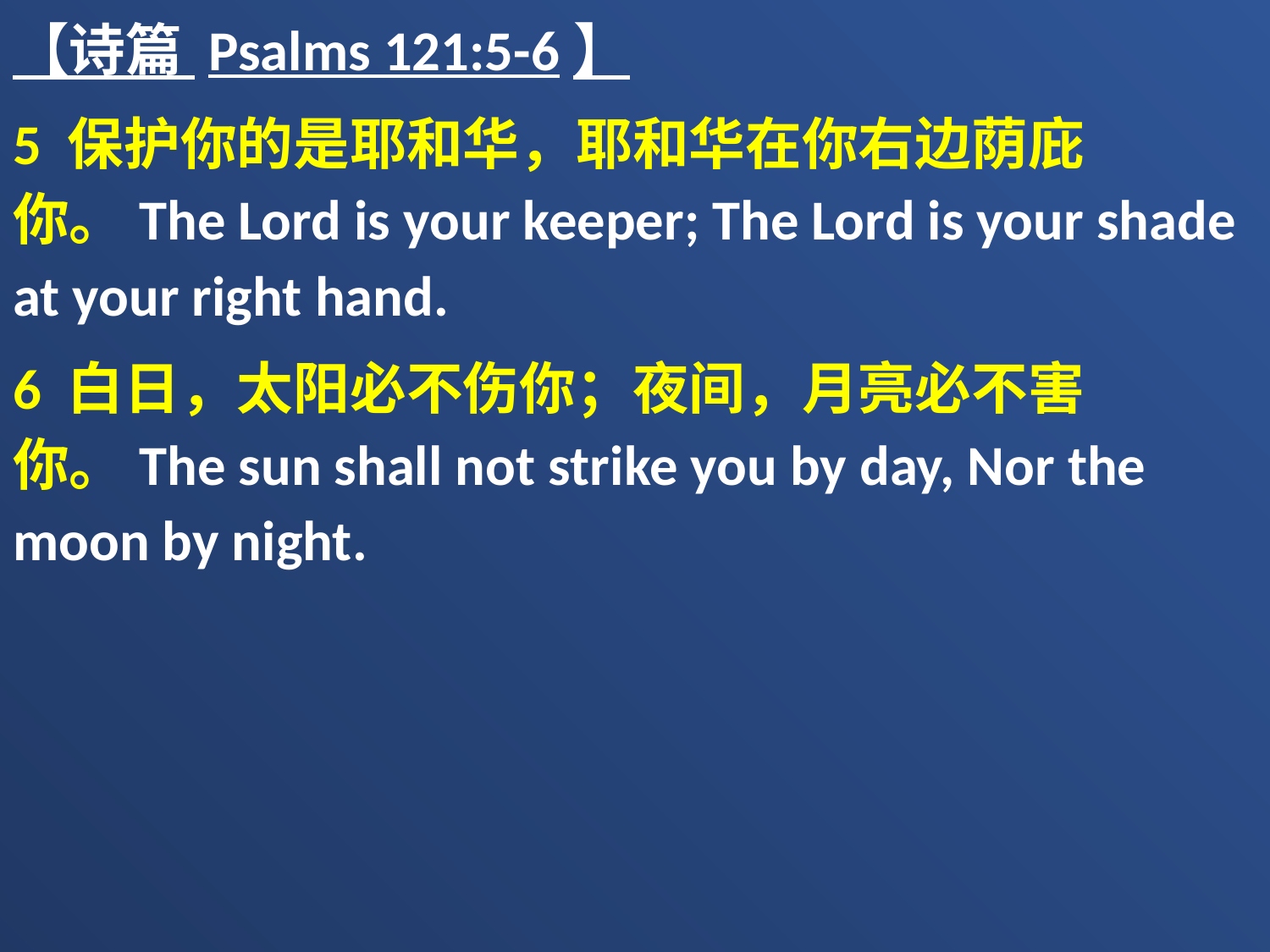

【诗篇 Psalms 121:5-6】
5 保护你的是耶和华，耶和华在你右边荫庇你。The Lord is your keeper; The Lord is your shade at your right hand.
6 白日，太阳必不伤你；夜间，月亮必不害你。The sun shall not strike you by day, Nor the moon by night.